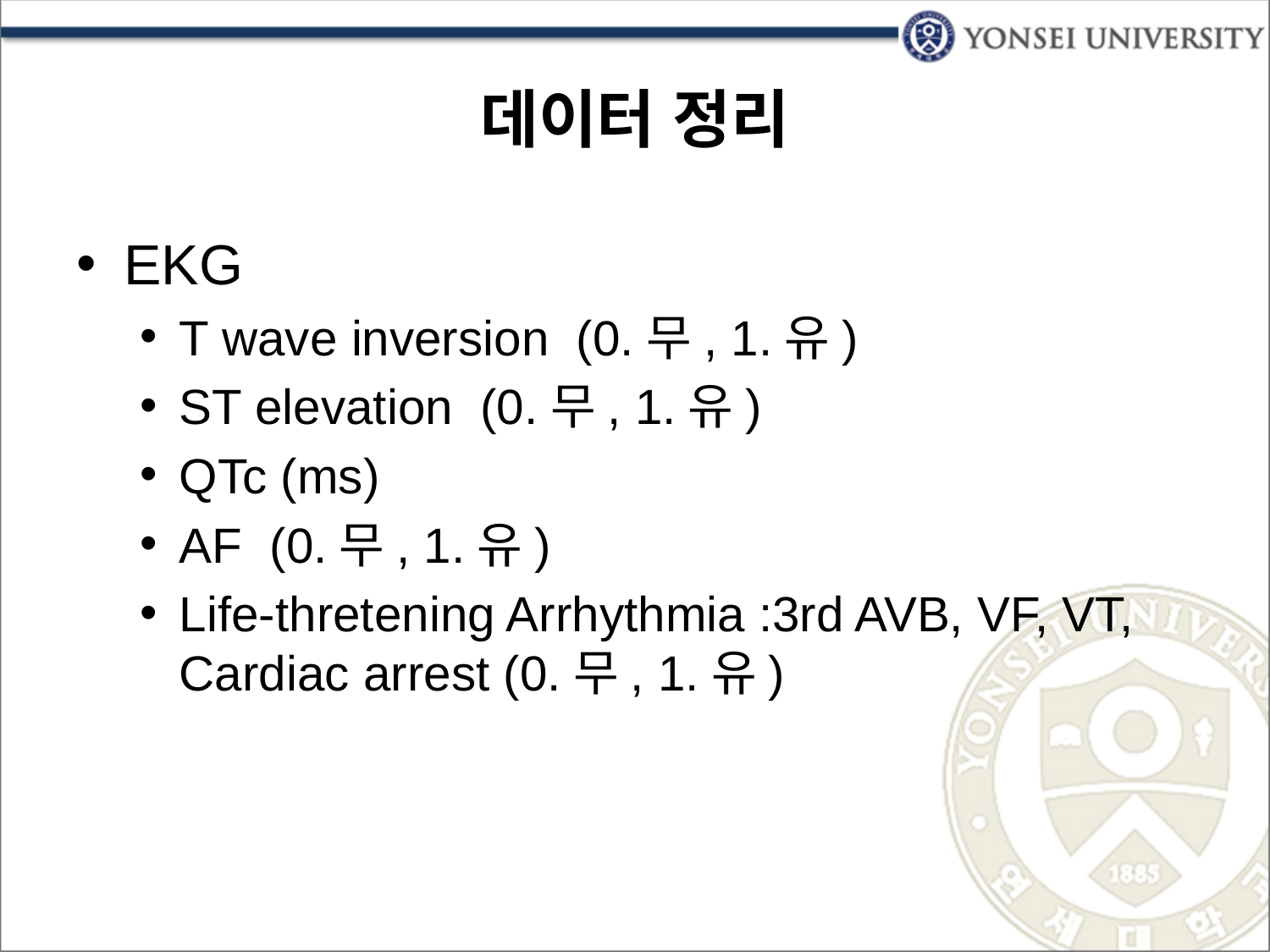

# 데이터 정리
EKG
T wave inversion  (0.무, 1.유)
ST elevation  (0.무, 1.유)
QTc (ms)
AF  (0.무, 1.유)
Life-thretening Arrhythmia :3rd AVB, VF, VT, Cardiac arrest (0.무, 1.유)